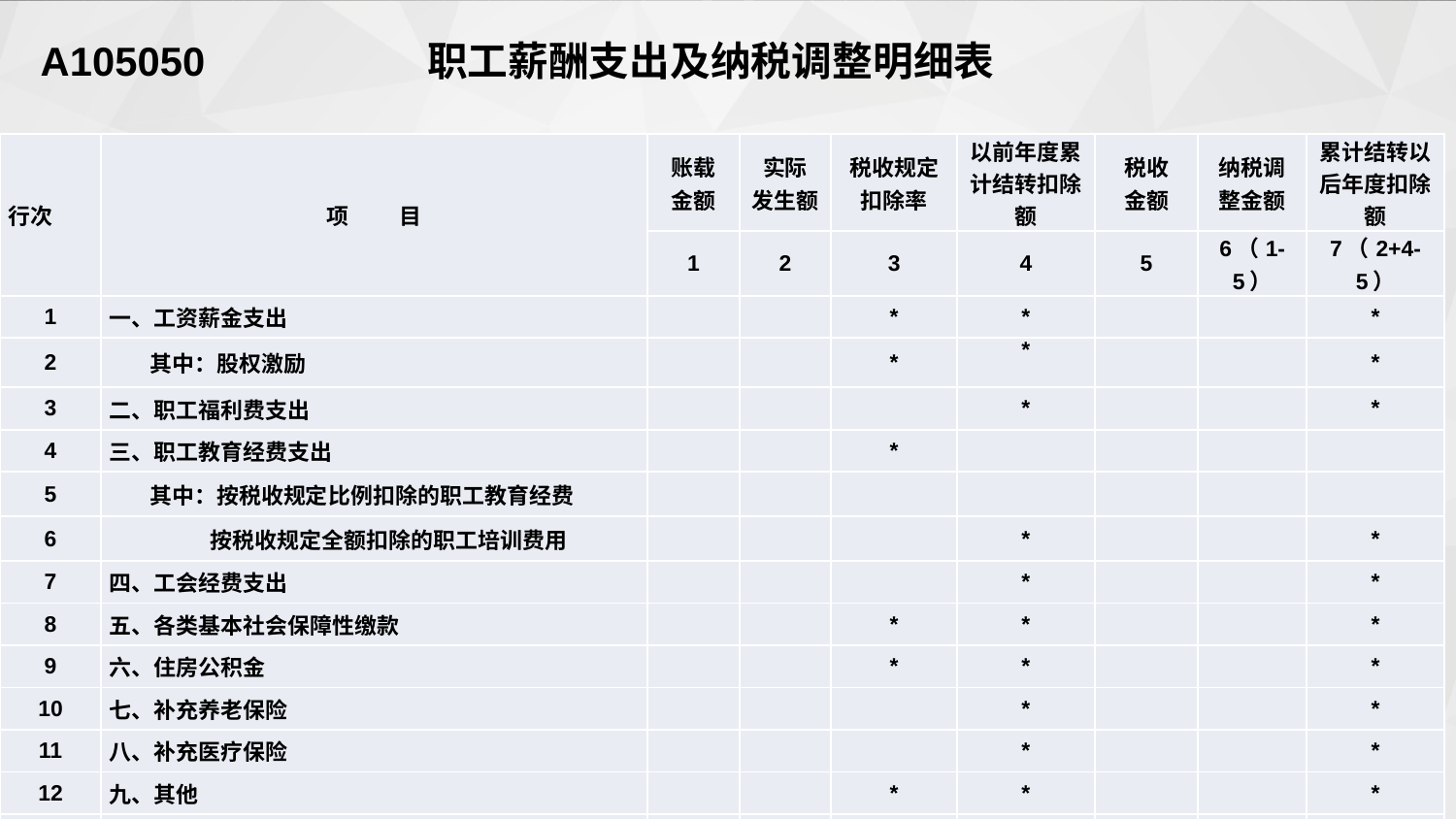

A105050                   职工薪酬支出及纳税调整明细表
| 行次 | 项目 | 账载 金额 | 实际 发生额 | 税收规定 扣除率 | 以前年度累计结转扣除额 | 税收 金额 | 纳税调 整金额 | 累计结转以后年度扣除额 |
| --- | --- | --- | --- | --- | --- | --- | --- | --- |
|  |  | 1 | 2 | 3 | 4 | 5 | 6（1-5） | 7（2+4-5） |
| 1 | 一、工资薪金支出 |  |  | \* | \* |  |  | \* |
| 2 | 其中：股权激励 |  |  | \* | \* |  |  | \* |
| 3 | 二、职工福利费支出 |  |  |  | \* |  |  | \* |
| 4 | 三、职工教育经费支出 |  |  | \* |  |  |  |  |
| 5 | 其中：按税收规定比例扣除的职工教育经费 |  |  |  |  |  |  |  |
| 6 | 按税收规定全额扣除的职工培训费用 |  |  |  | \* |  |  | \* |
| 7 | 四、工会经费支出 |  |  |  | \* |  |  | \* |
| 8 | 五、各类基本社会保障性缴款 |  |  | \* | \* |  |  | \* |
| 9 | 六、住房公积金 |  |  | \* | \* |  |  | \* |
| 10 | 七、补充养老保险 |  |  |  | \* |  |  | \* |
| 11 | 八、补充医疗保险 |  |  |  | \* |  |  | \* |
| 12 | 九、其他 |  |  | \* | \* |  |  | \* |
| 13 | 合计（1+3+4+7+8+9+10+11+12） |  |  | \* |  |  |  |  |